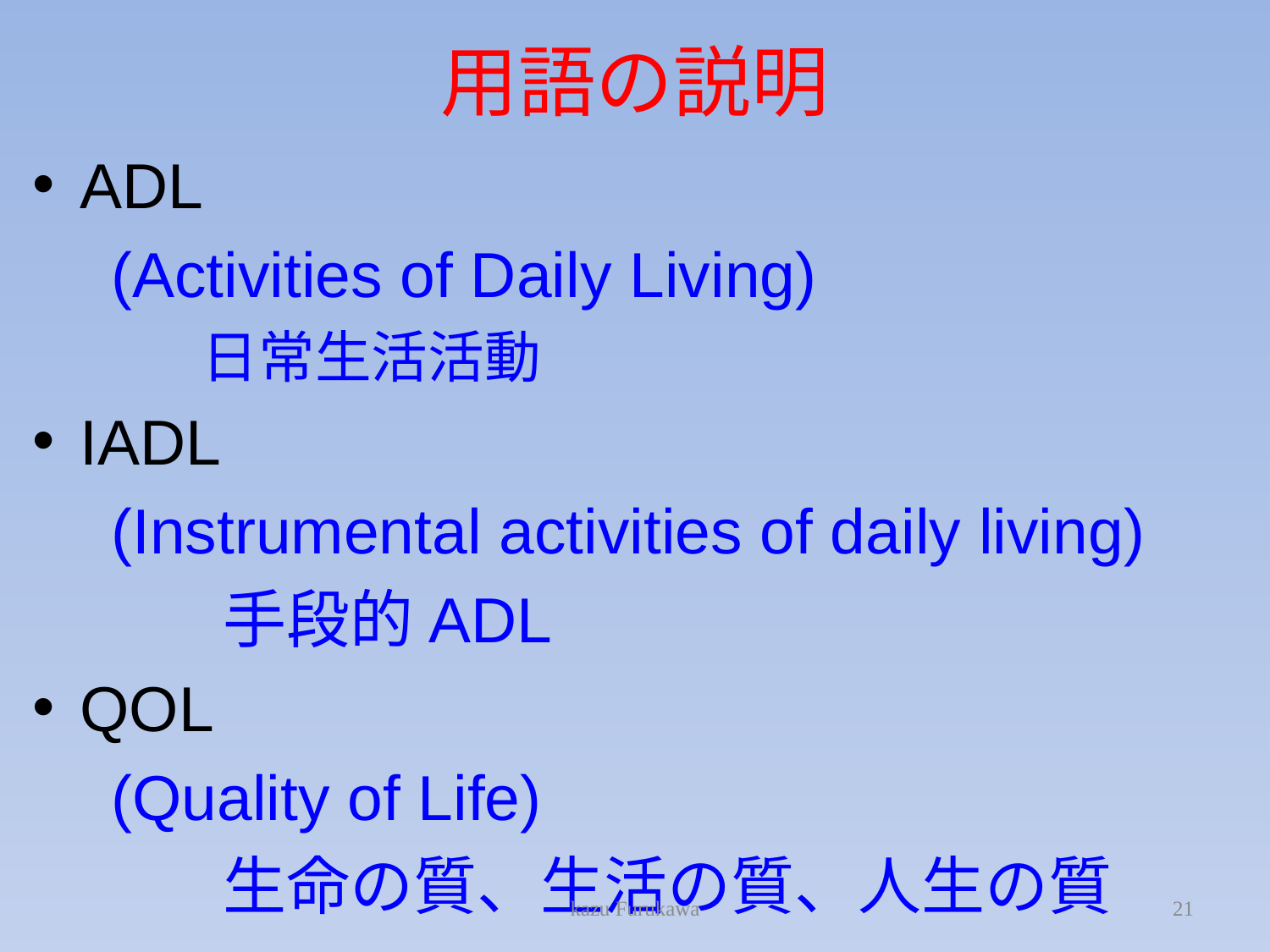

# 用語の説明
ADL
　(Activities of Daily Living)
　　　日常生活活動
IADL
　(Instrumental activities of daily living)
　　　手段的ADL
QOL
　(Quality of Life)
　　　生命の質、生活の質、人生の質

kazu Furukawa
21